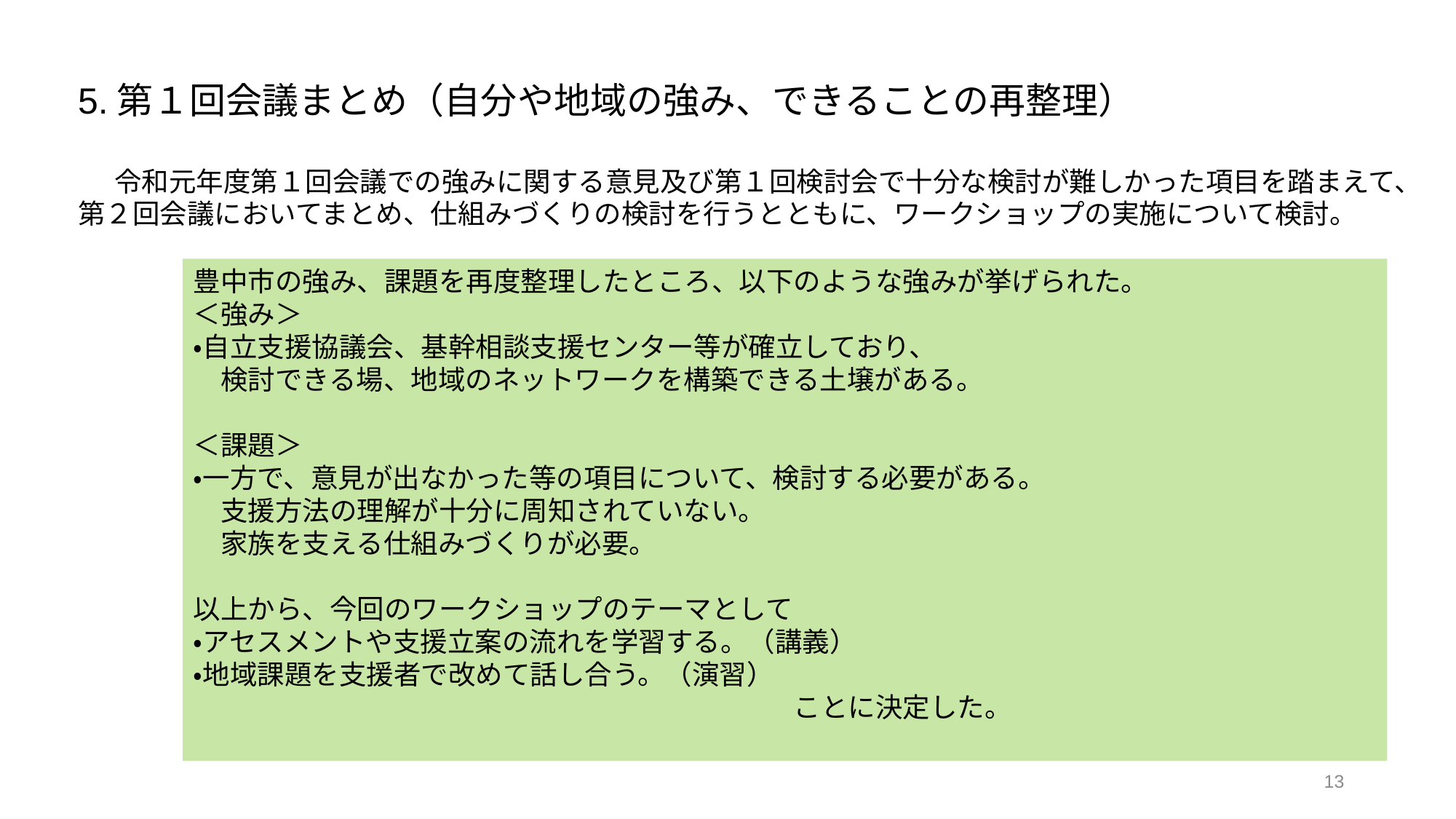

# 5.第１回会議まとめ（自分や地域の強み、できることの再整理）　 　令和元年度第１回会議での強みに関する意見及び第１回検討会で十分な検討が難しかった項目を踏まえて、第２回会議においてまとめ、仕組みづくりの検討を行うとともに、ワークショップの実施について検討。
豊中市の強み、課題を再度整理したところ、以下のような強みが挙げられた。
＜強み＞
・自立支援協議会、基幹相談支援センター等が確立しており、
　検討できる場、地域のネットワークを構築できる土壌がある。

＜課題＞
・一方で、意見が出なかった等の項目について、検討する必要がある。
　支援方法の理解が十分に周知されていない。
　家族を支える仕組みづくりが必要。

以上から、今回のワークショップのテーマとして
・アセスメントや支援立案の流れを学習する。（講義）
・地域課題を支援者で改めて話し合う。（演習）
　　　　　　　　　　　　　　　　　　　　　　ことに決定した。

13